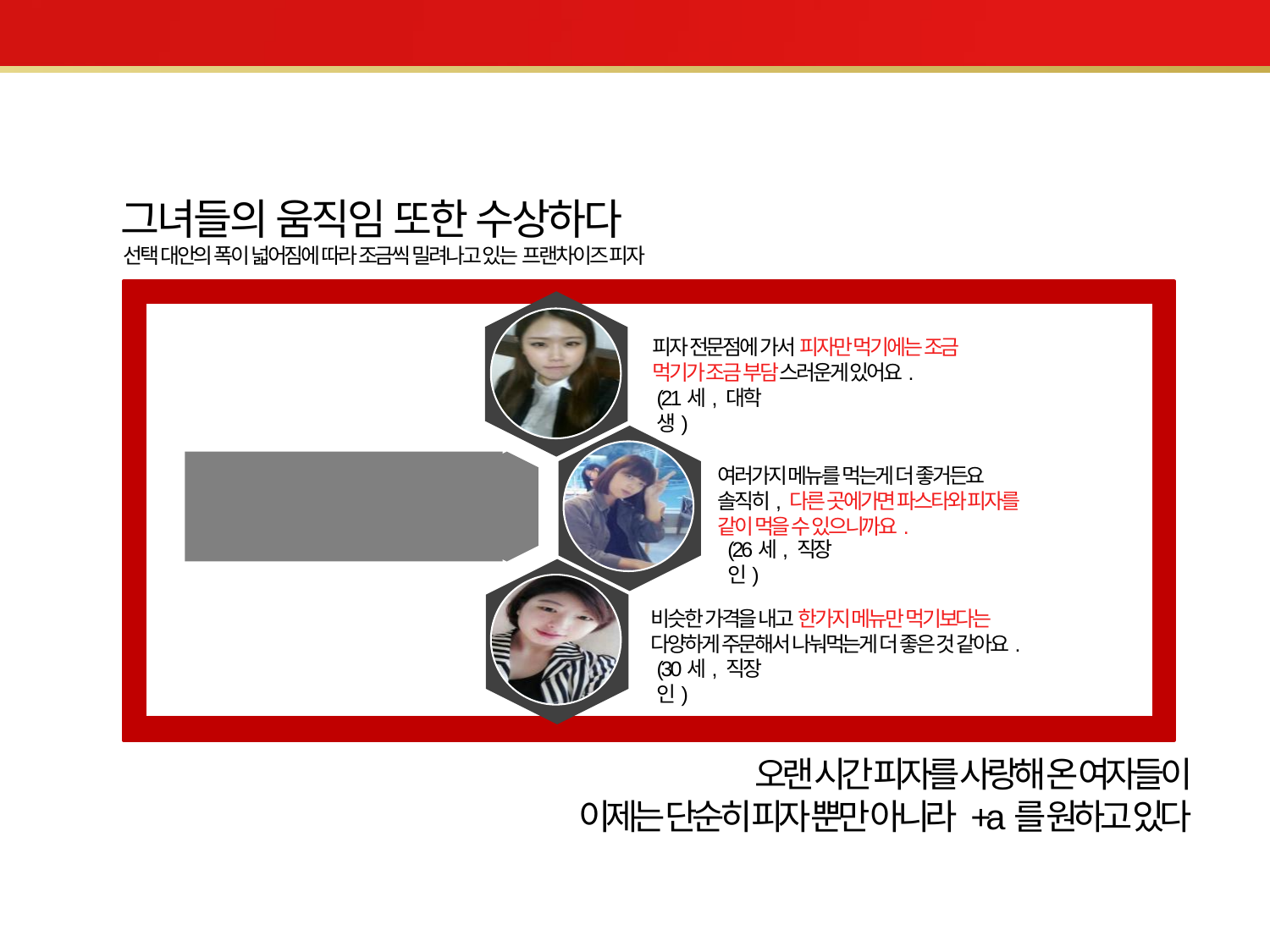

01 Situation

그녀들의 움직임 또한 수상하다
선택 대안의 폭이 넓어짐에 따라 조금씩 밀려나고 있는 프랜차이즈 피자

피자 전문점에 가서 피자만 먹기에는 조금
먹기가 조금 부담스러운게 있어요.
(21세, 대학생)

여러가지 메뉴를 먹는게 더 좋거든요
솔직히, 다른 곳에가면 파스타와 피자를
같이 먹을 수 있으니까요.
자체 FGI
Q. 프랜차이즈 피자 전문점에 가지 않는 이유?
(2014.03.16)
(26세, 직장인)

비슷한 가격을 내고 한가지 메뉴만 먹기보다는
다양하게 주문해서 나눠먹는게 더 좋은 것 같아요.
(30세, 직장인)
오랜 시간 피자를 사랑해 온 여자들이
이제는 단순히 피자 뿐만 아니라 +a를 원하고 있다